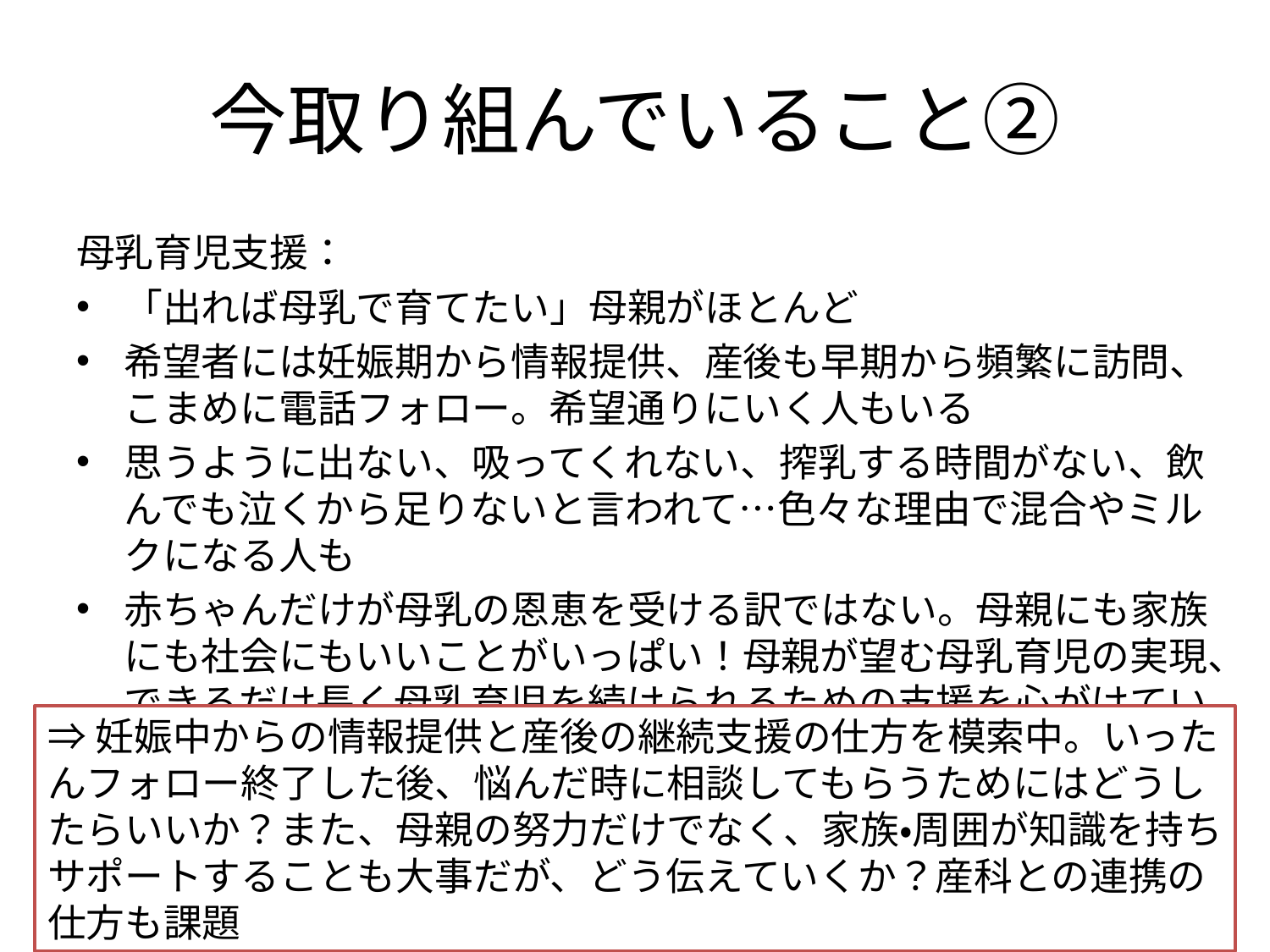

# 今取り組んでいること②
母乳育児支援：
「出れば母乳で育てたい」母親がほとんど
希望者には妊娠期から情報提供、産後も早期から頻繁に訪問、こまめに電話フォロー。希望通りにいく人もいる
思うように出ない、吸ってくれない、搾乳する時間がない、飲んでも泣くから足りないと言われて…色々な理由で混合やミルクになる人も
赤ちゃんだけが母乳の恩恵を受ける訳ではない。母親にも家族にも社会にもいいことがいっぱい！母親が望む母乳育児の実現、できるだけ長く母乳育児を続けられるための支援を心がけている

⇒妊娠中からの情報提供と産後の継続支援の仕方を模索中。いったんフォロー終了した後、悩んだ時に相談してもらうためにはどうしたらいいか？また、母親の努力だけでなく、家族・周囲が知識を持ちサポートすることも大事だが、どう伝えていくか？産科との連携の仕方も課題